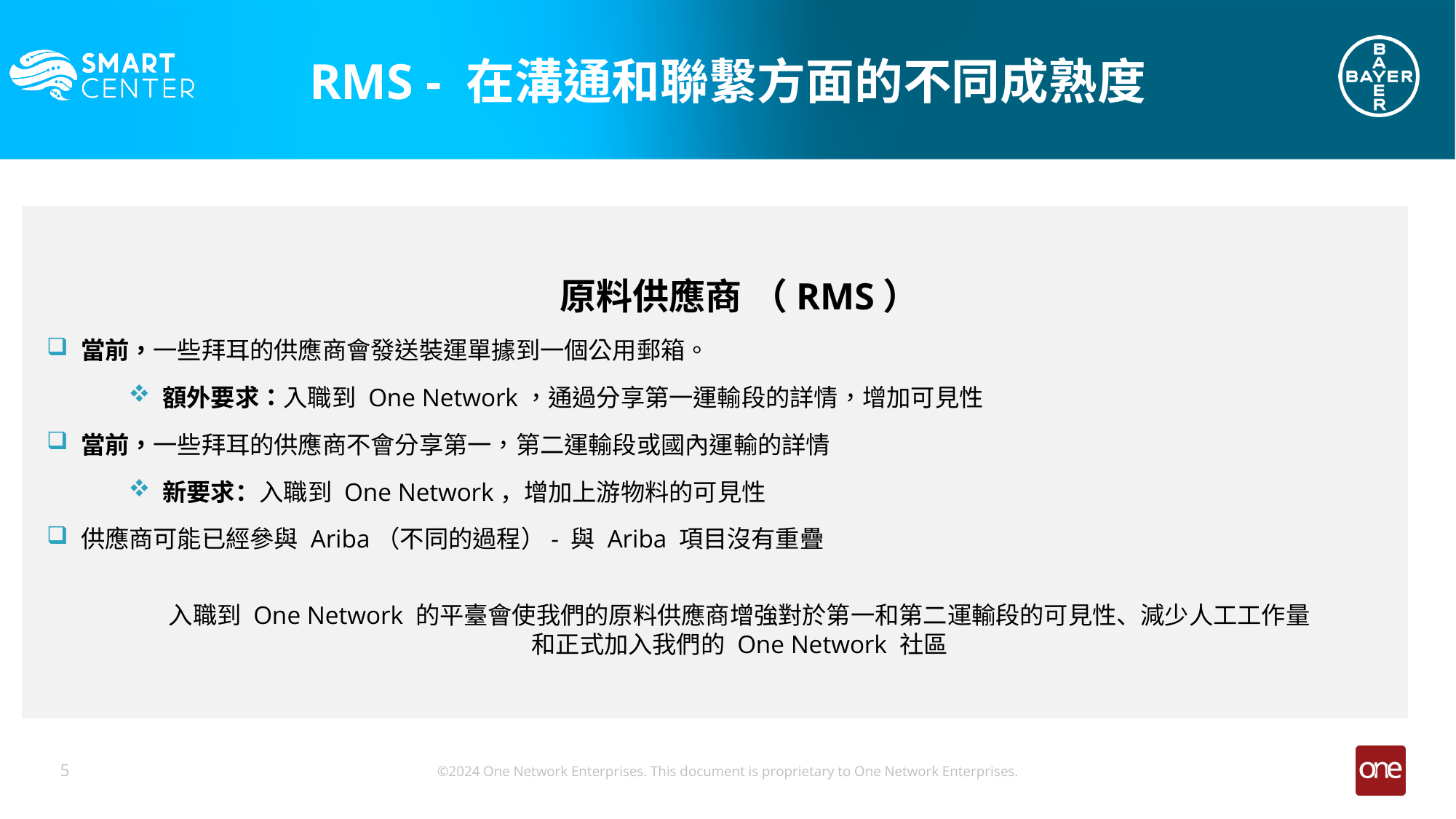

RMS - 在溝通和聯繫方面的不同成熟度

原料供應商 （RMS）
當前，一些拜耳的供應商會發送裝運單據到一個公用郵箱。
額外要求：入職到 One Network，通過分享第一運輸段的詳情，增加可見性
當前，一些拜耳的供應商不會分享第一，第二運輸段或國內運輸的詳情
新要求：入職到 One Network，增加上游物料的可見性
供應商可能已經參與 Ariba（不同的過程）- 與 Ariba 項目沒有重疊
入職到 One Network 的平臺會使我們的原料供應商增強對於第一和第二運輸段的可見性、減少人工工作量
和正式加入我們的 One Network 社區